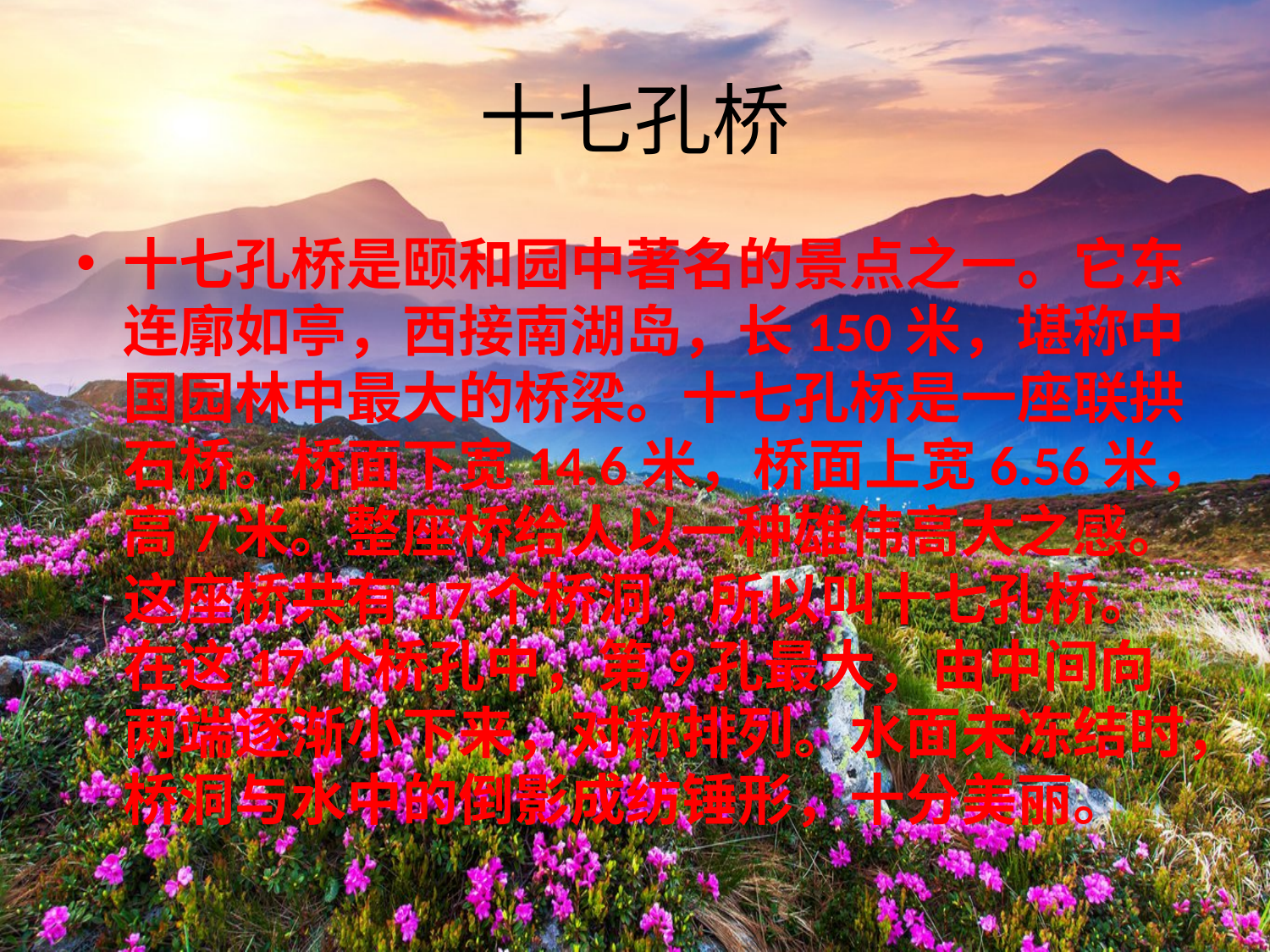

# 十七孔桥
十七孔桥是颐和园中著名的景点之一。它东连廓如亭，西接南湖岛，长150米，堪称中国园林中最大的桥梁。十七孔桥是一座联拱石桥。桥面下宽14.6米，桥面上宽6.56米，高7米。整座桥给人以一种雄伟高大之感。这座桥共有17个桥洞，所以叫十七孔桥。在这17个桥孔中，第9孔最大，由中间向两端逐渐小下来，对称排列。水面未冻结时，桥洞与水中的倒影成纺锤形，十分美丽。